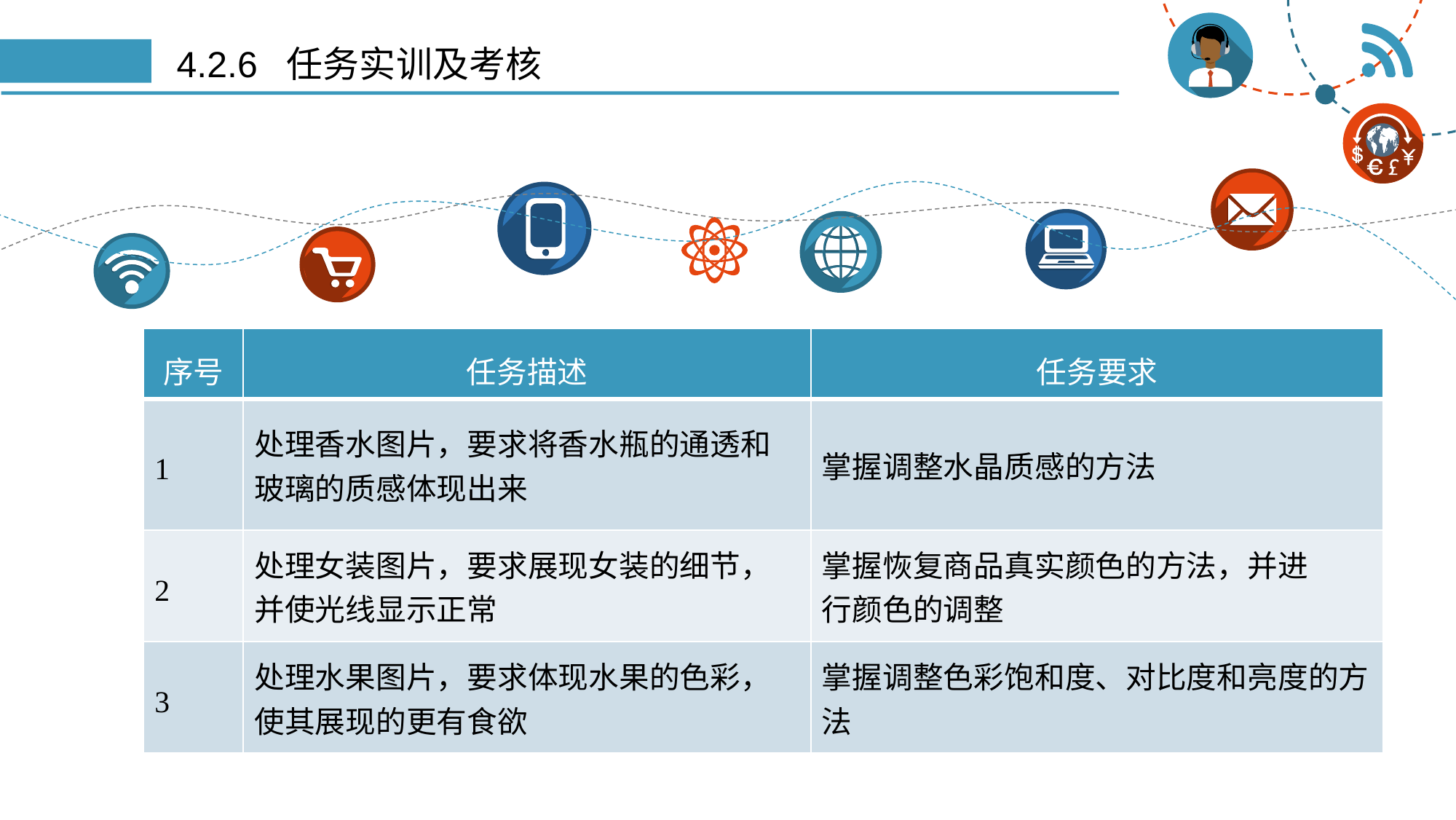

# 4.2.6  任务实训及考核

| 序号 | 任务描述 | 任务要求 |
| --- | --- | --- |
| 1 | 处理香水图片，要求将香水瓶的通透和 玻璃的质感体现出来 | 掌握调整水晶质感的方法 |
| 2 | 处理女装图片，要求展现女装的细节， 并使光线显示正常 | 掌握恢复商品真实颜色的方法，并进 行颜色的调整 |
| 3 | 处理水果图片，要求体现水果的色彩， 使其展现的更有食欲 | 掌握调整色彩饱和度、对比度和亮度的方法 |